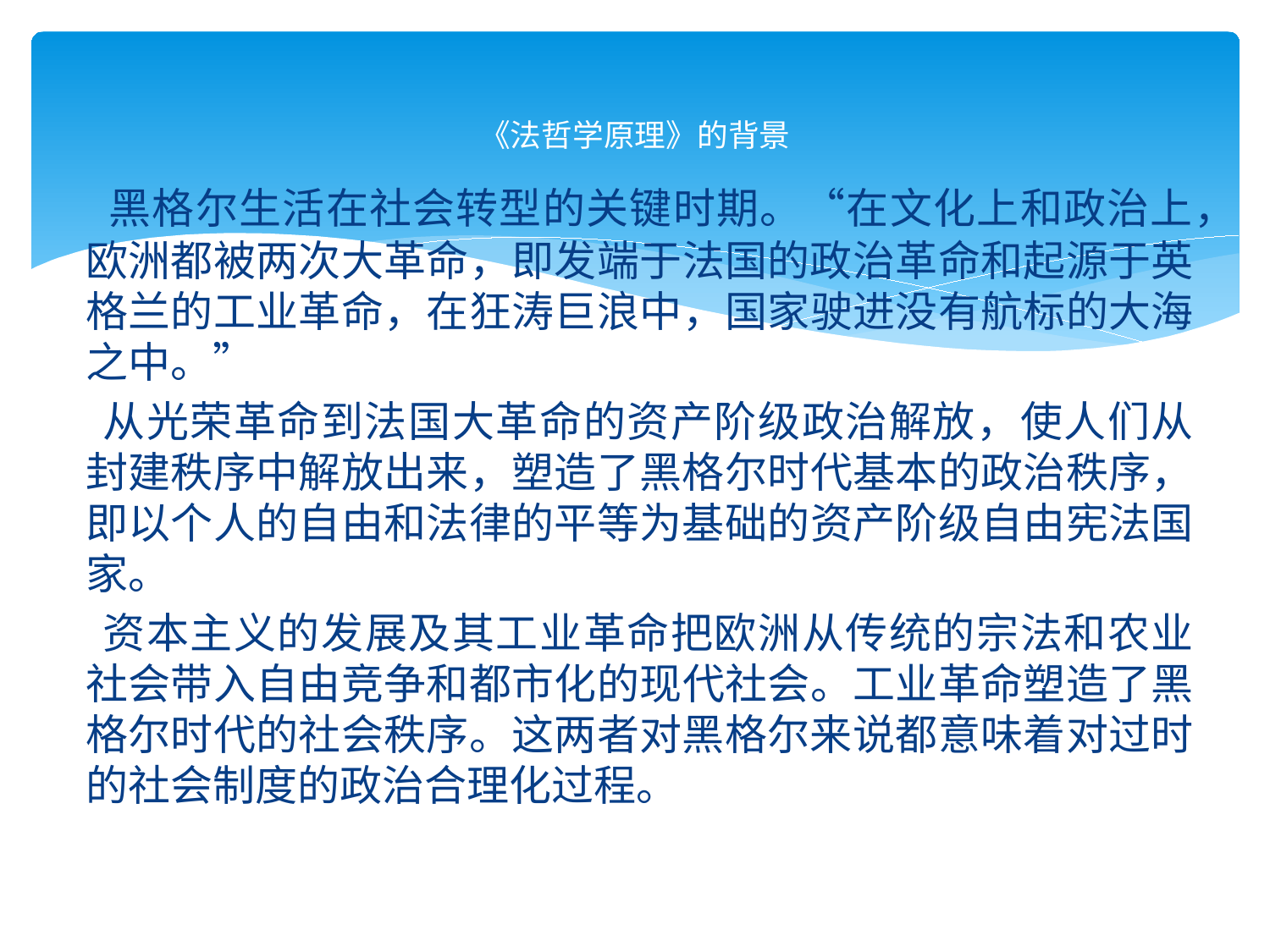

# 《法哲学原理》的背景
    黑格尔生活在社会转型的关键时期。“在文化上和政治上，欧洲都被两次大革命，即发端于法国的政治革命和起源于英格兰的工业革命，在狂涛巨浪中，国家驶进没有航标的大海之中。”
    从光荣革命到法国大革命的资产阶级政治解放，使人们从封建秩序中解放出来，塑造了黑格尔时代基本的政治秩序，即以个人的自由和法律的平等为基础的资产阶级自由宪法国家。
    资本主义的发展及其工业革命把欧洲从传统的宗法和农业社会带入自由竞争和都市化的现代社会。工业革命塑造了黑格尔时代的社会秩序。这两者对黑格尔来说都意味着对过时的社会制度的政治合理化过程。